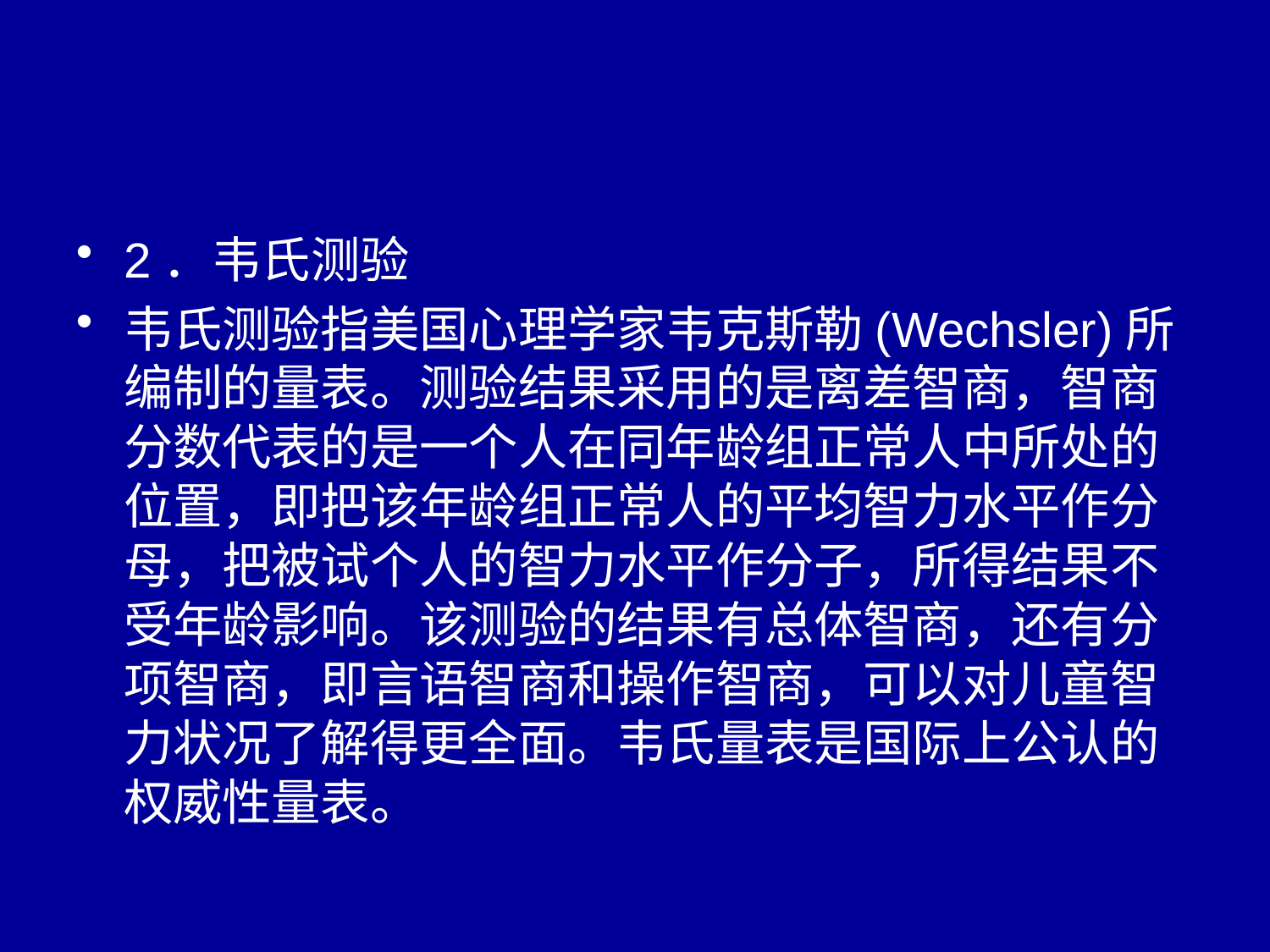

2．韦氏测验
韦氏测验指美国心理学家韦克斯勒(Wechsler)所编制的量表。测验结果采用的是离差智商，智商分数代表的是一个人在同年龄组正常人中所处的位置，即把该年龄组正常人的平均智力水平作分母，把被试个人的智力水平作分子，所得结果不受年龄影响。该测验的结果有总体智商，还有分项智商，即言语智商和操作智商，可以对儿童智力状况了解得更全面。韦氏量表是国际上公认的权威性量表。